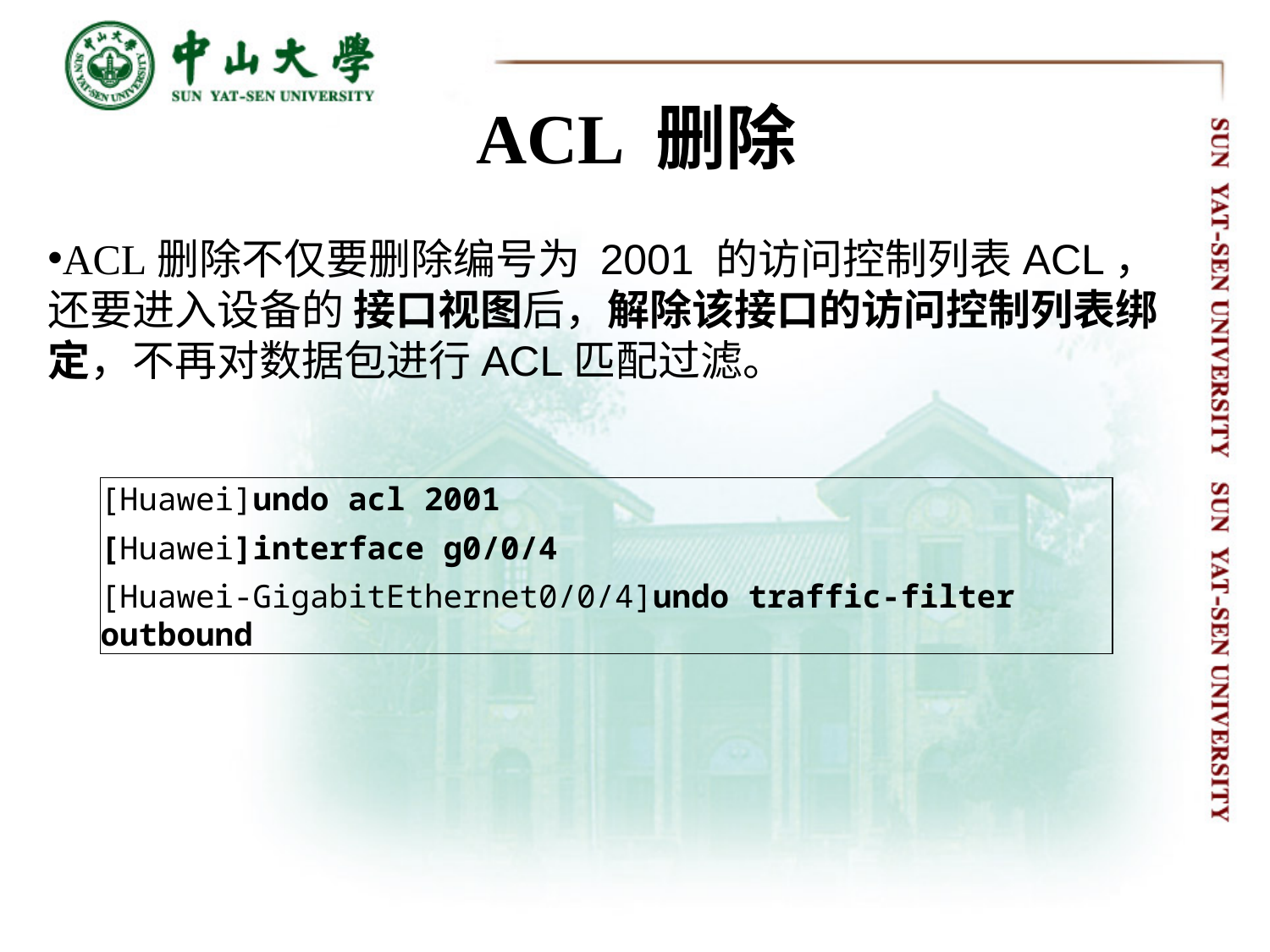

# ACL 删除
ACL删除不仅要删除编号为 2001 的访问控制列表ACL，还要进入设备的 接口视图后，解除该接口的访问控制列表绑定，不再对数据包进行ACL匹配过滤。
[Huawei]undo acl 2001
[Huawei]interface g0/0/4
[Huawei-GigabitEthernet0/0/4]undo traffic-filter outbound